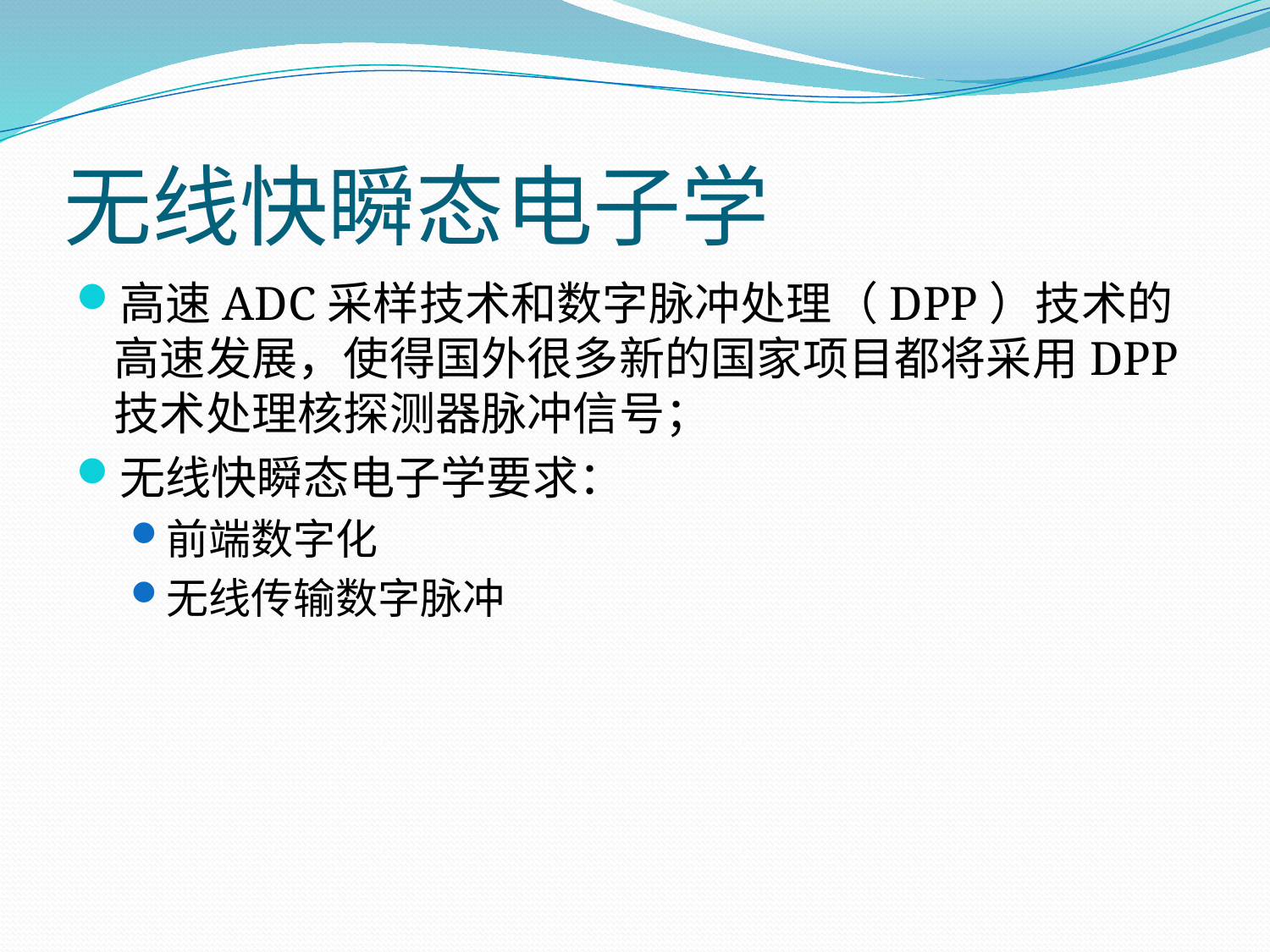

# 无线快瞬态电子学
高速ADC采样技术和数字脉冲处理（DPP）技术的高速发展，使得国外很多新的国家项目都将采用DPP技术处理核探测器脉冲信号；
无线快瞬态电子学要求：
前端数字化
无线传输数字脉冲